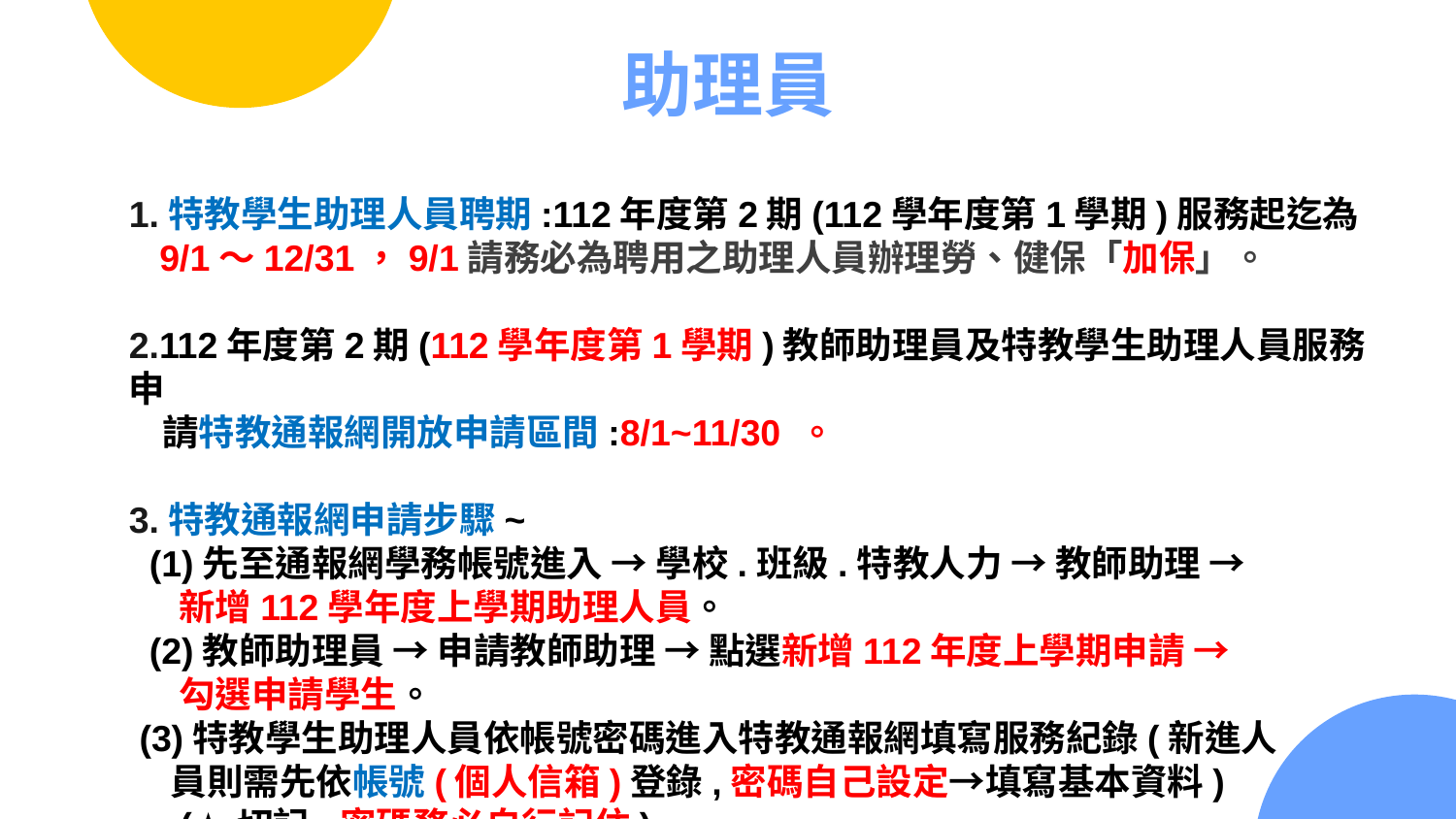

# 助理員
1.特教學生助理人員聘期:112年度第2期(112學年度第1學期)服務起迄為
   9/1〜12/31，9/1請務必為聘用之助理人員辦理勞、健保「加保」。

2.112年度第2期(112學年度第1學期)教師助理員及特教學生助理人員服務申
   請特教通報網開放申請區間:8/1~11/30 。

3.特教通報網申請步驟~
   (1)先至通報網學務帳號進入 → 學校.班級.特教人力 → 教師助理 →
     新增112學年度上學期助理人員。
   (2)教師助理員 → 申請教師助理 → 點選新增112年度上學期申請 →
     勾選申請學生。
 (3)特教學生助理人員依帳號密碼進入特教通報網填寫服務紀錄(新進人
    員則需先依帳號(個人信箱)登錄,密碼自己設定→填寫基本資料)
     (★切記:密碼務必自行記住)